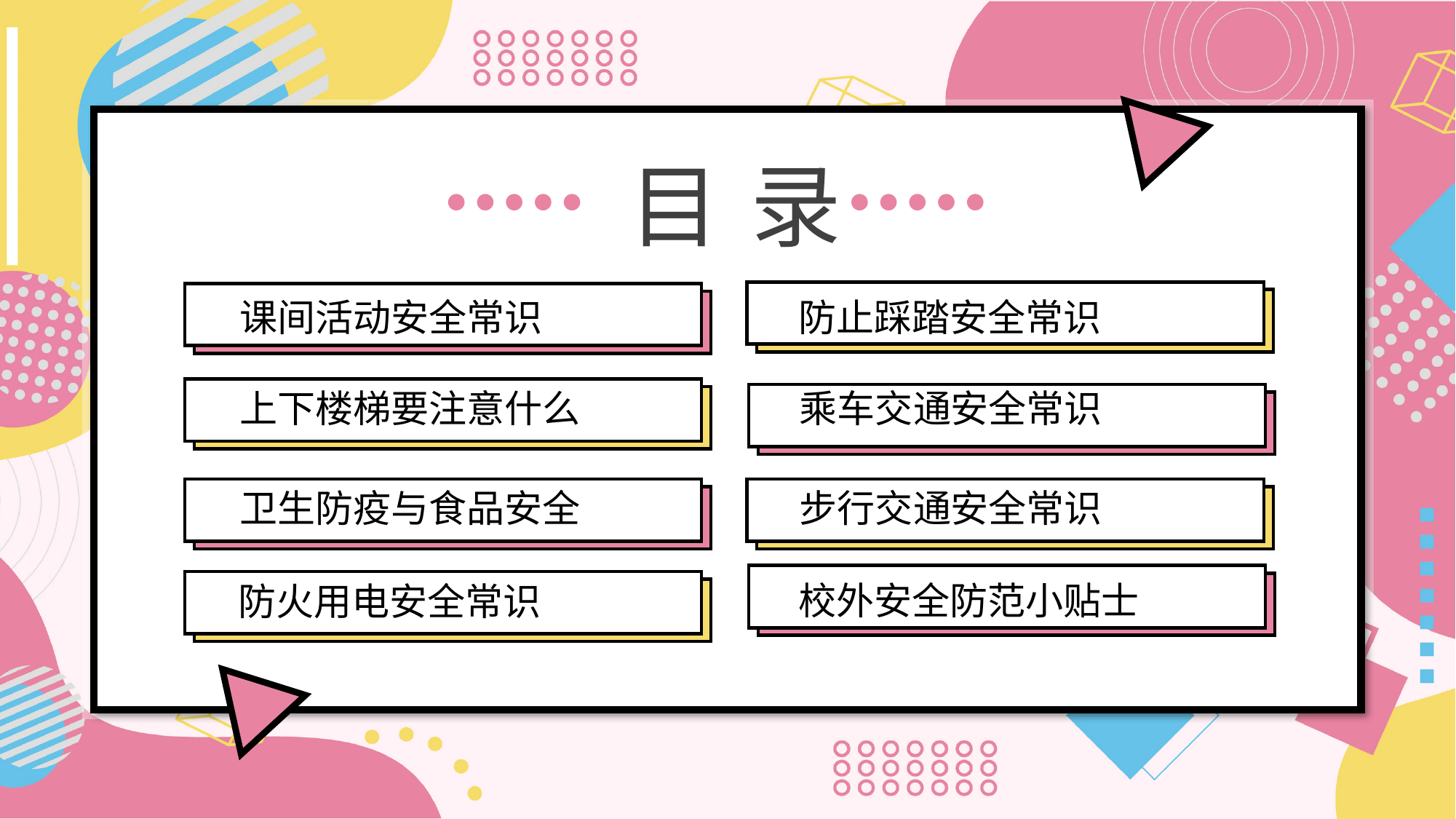

目录
https://www.PPT818.com/

课间活动安全常识
防止踩踏安全常识

上下楼梯要注意什么
乘车交通安全常识

卫生防疫与食品安全

步行交通安全常识

校外安全防范小贴士

防火用电安全常识